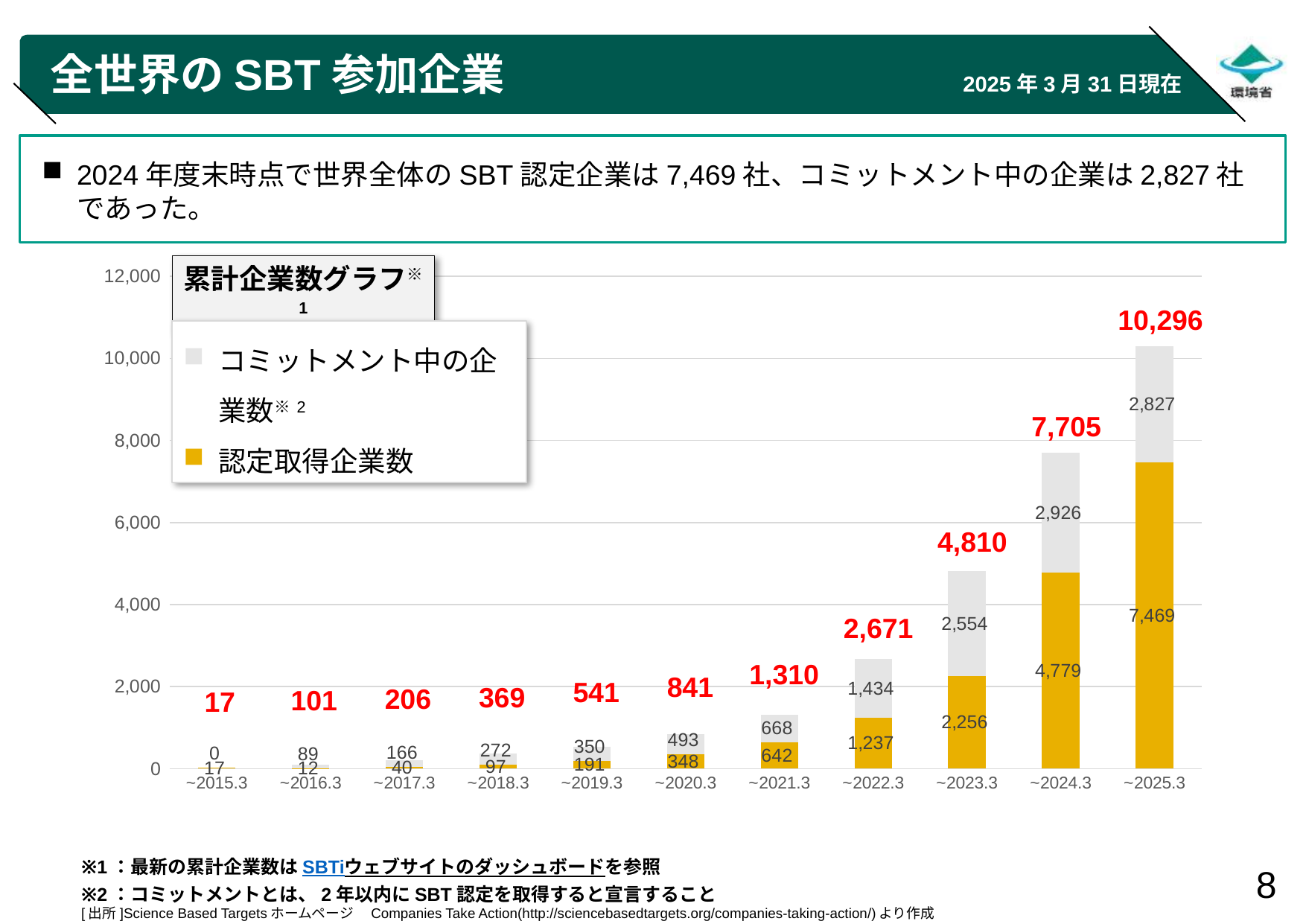

# 全世界のSBT参加企業
2025年3月31日現在
2024年度末時点で世界全体のSBT認定企業は7,469社、コミットメント中の企業は2,827社であった。

### Chart

| Category | 認定 | コミット |
|---|---|---|
| ~2015.3 | 17.0 | 0.0 |
| ~2016.3 | 12.0 | 89.0 |
| ~2017.3 | 40.0 | 166.0 |
| ~2018.3 | 97.0 | 272.0 |
| ~2019.3 | 191.0 | 350.0 |
| ~2020.3 | 348.0 | 493.0 |
| ~2021.3 | 642.0 | 668.0 |
| ~2022.3 | 1237.0 | 1434.0 |
| ~2023.3 | 2256.0 | 2554.0 |
| ~2024.3 | 4779.0 | 2926.0 |
| ~2025.3 | 7469.0 | 2827.0 |
累計企業数グラフ※1
10,296
コミットメント中の企業数※2
認定取得企業数
7,705
4,810
2,671
1,310
841
541
369
206
101
17
※1：最新の累計企業数はSBTiウェブサイトのダッシュボードを参照
※2：コミットメントとは、2年以内にSBT認定を取得すると宣言すること
[出所]Science Based Targetsホームページ　Companies Take Action(http://sciencebasedtargets.org/companies-taking-action/)より作成